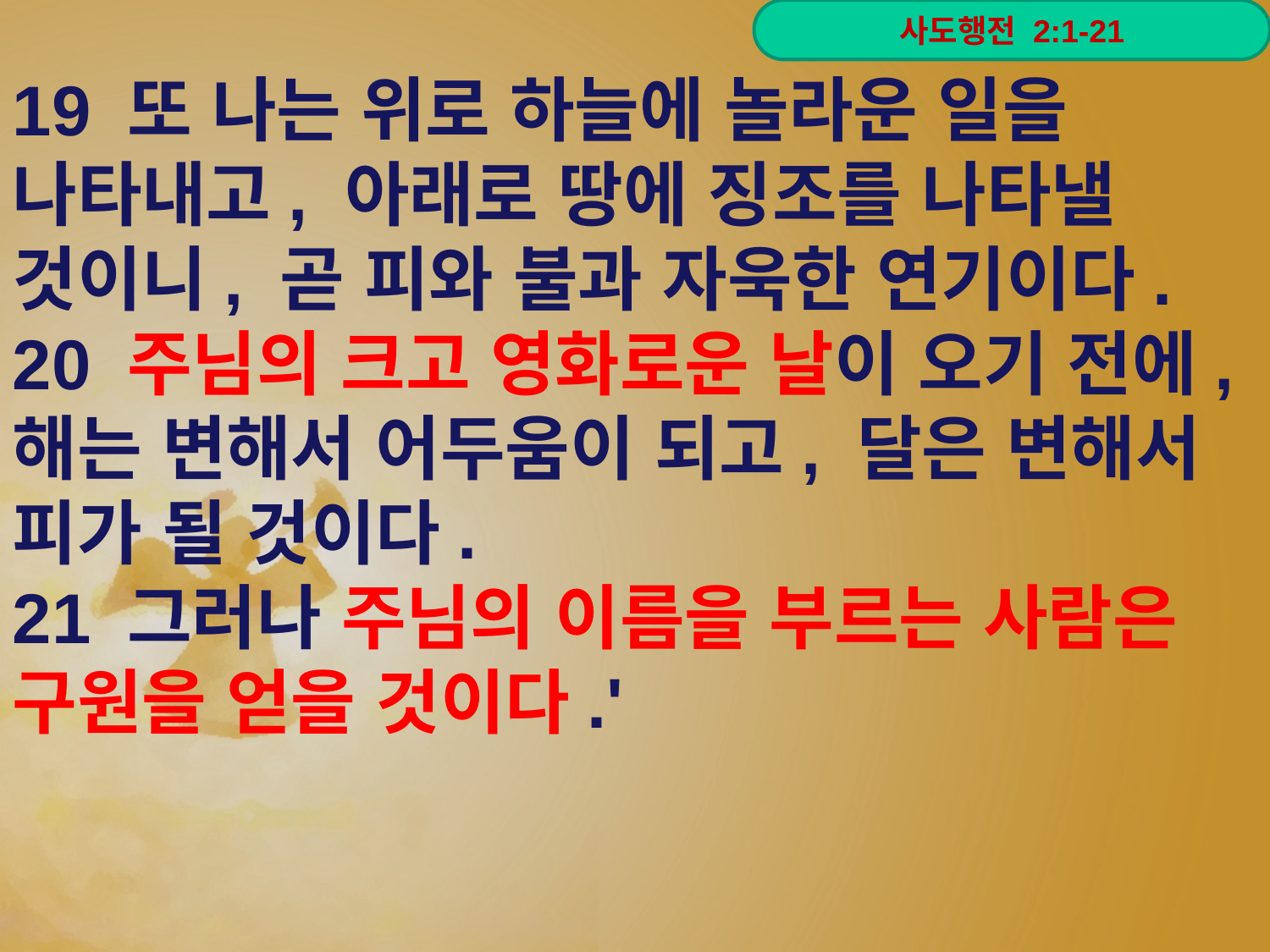

19 또 나는 위로 하늘에 놀라운 일을 나타내고, 아래로 땅에 징조를 나타낼 것이니, 곧 피와 불과 자욱한 연기이다.
20 주님의 크고 영화로운 날이 오기 전에, 해는 변해서 어두움이 되고, 달은 변해서 피가 될 것이다.
21 그러나 주님의 이름을 부르는 사람은 구원을 얻을 것이다.'
사도행전 2:1-21